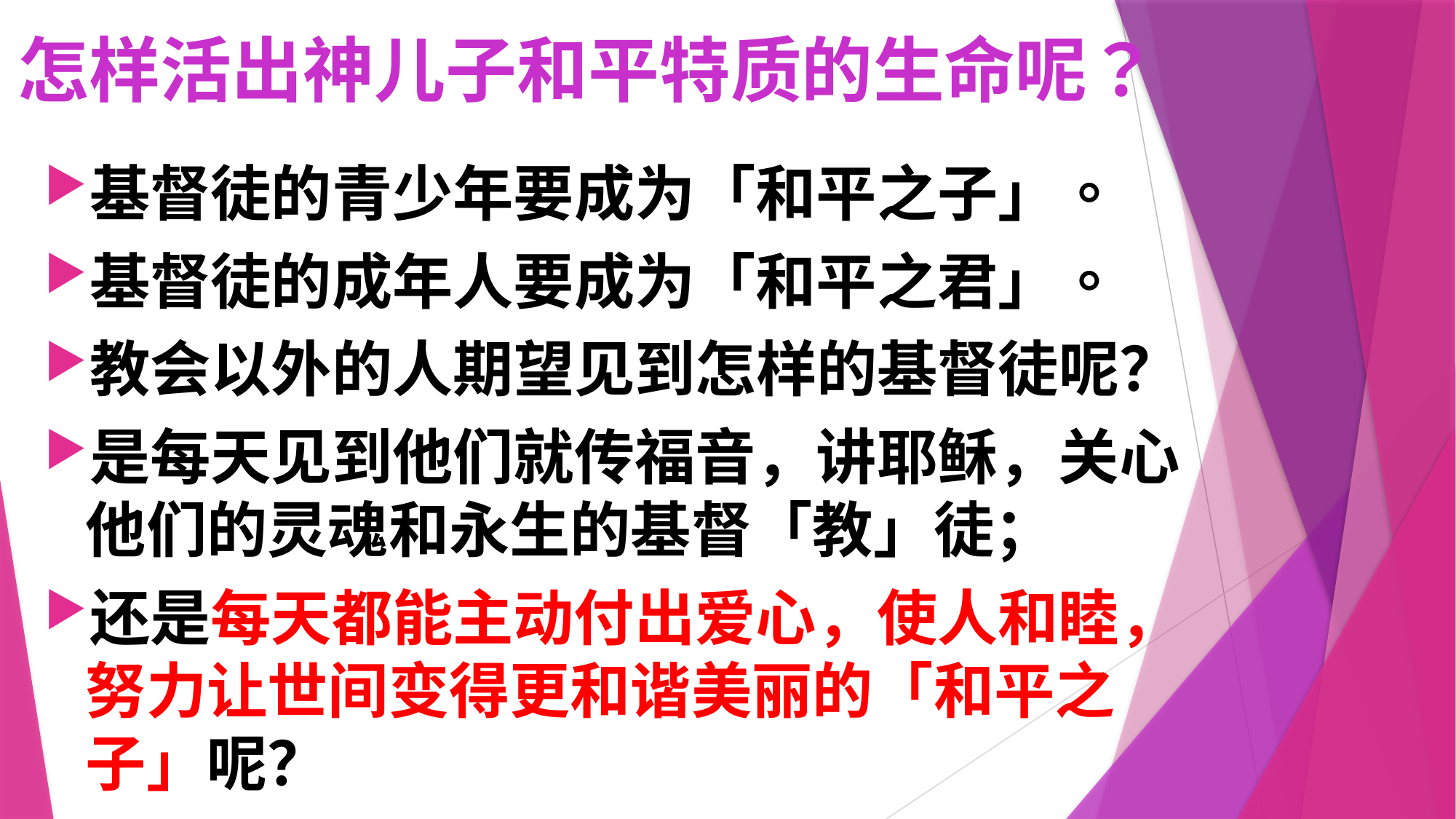

# 怎样活出神儿子和平特质的生命呢？
基督徒的青少年要成为「和平之子」。
基督徒的成年人要成为「和平之君」。
教会以外的人期望见到怎样的基督徒呢？
是每天见到他们就传福音，讲耶稣，关心他们的灵魂和永生的基督「教」徒；
还是每天都能主动付出爱心，使人和睦，努力让世间变得更和谐美丽的「和平之子」呢？